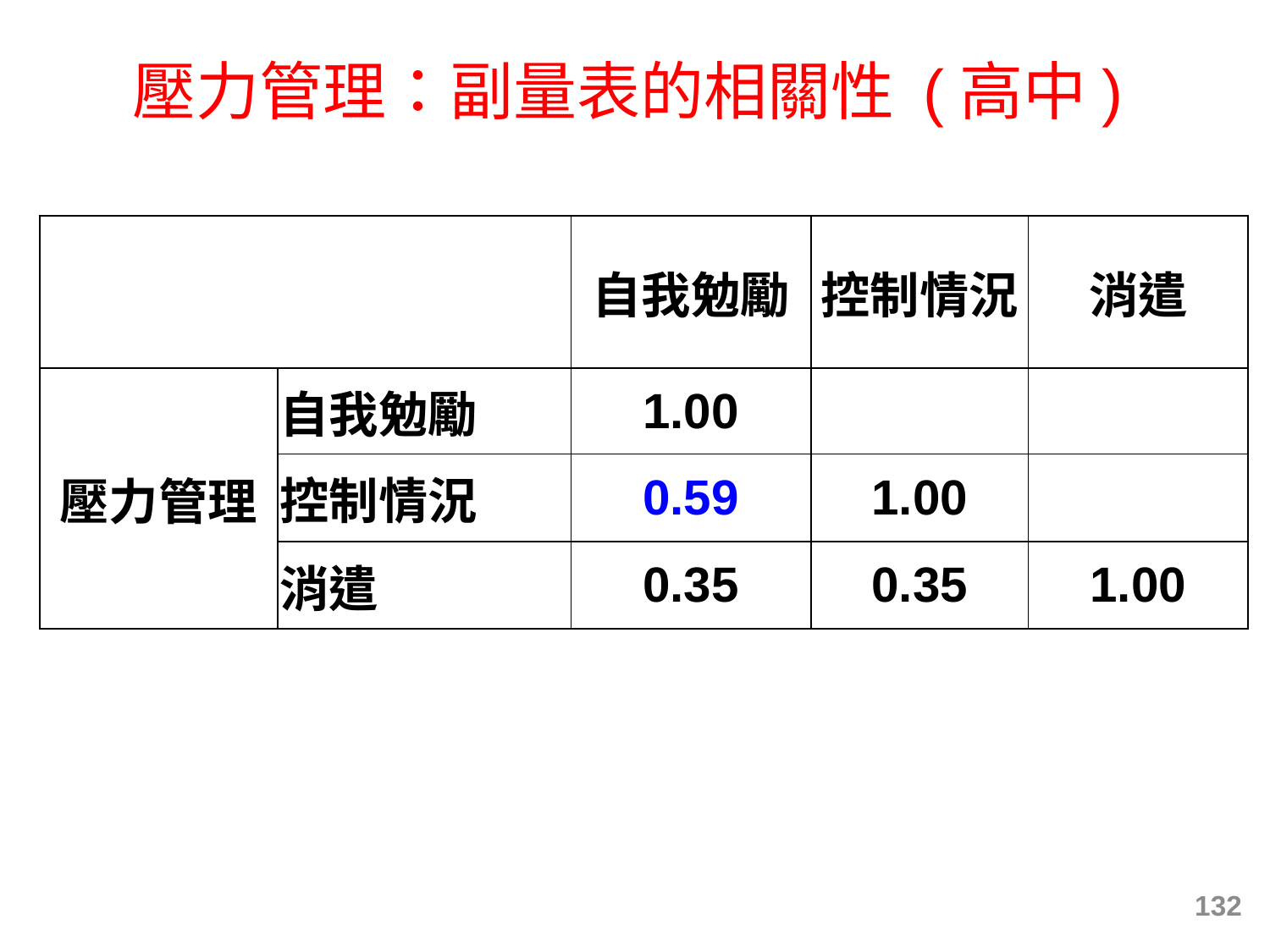

# 壓力管理：副量表的相關性 (高中)
|  |  | 自我勉勵 | 控制情況 | 消遣 |
| --- | --- | --- | --- | --- |
| 壓力管理 | 自我勉勵 | 1.00 |  |  |
|  | 控制情況 | 0.59 | 1.00 |  |
|  | 消遣 | 0.35 | 0.35 | 1.00 |
132